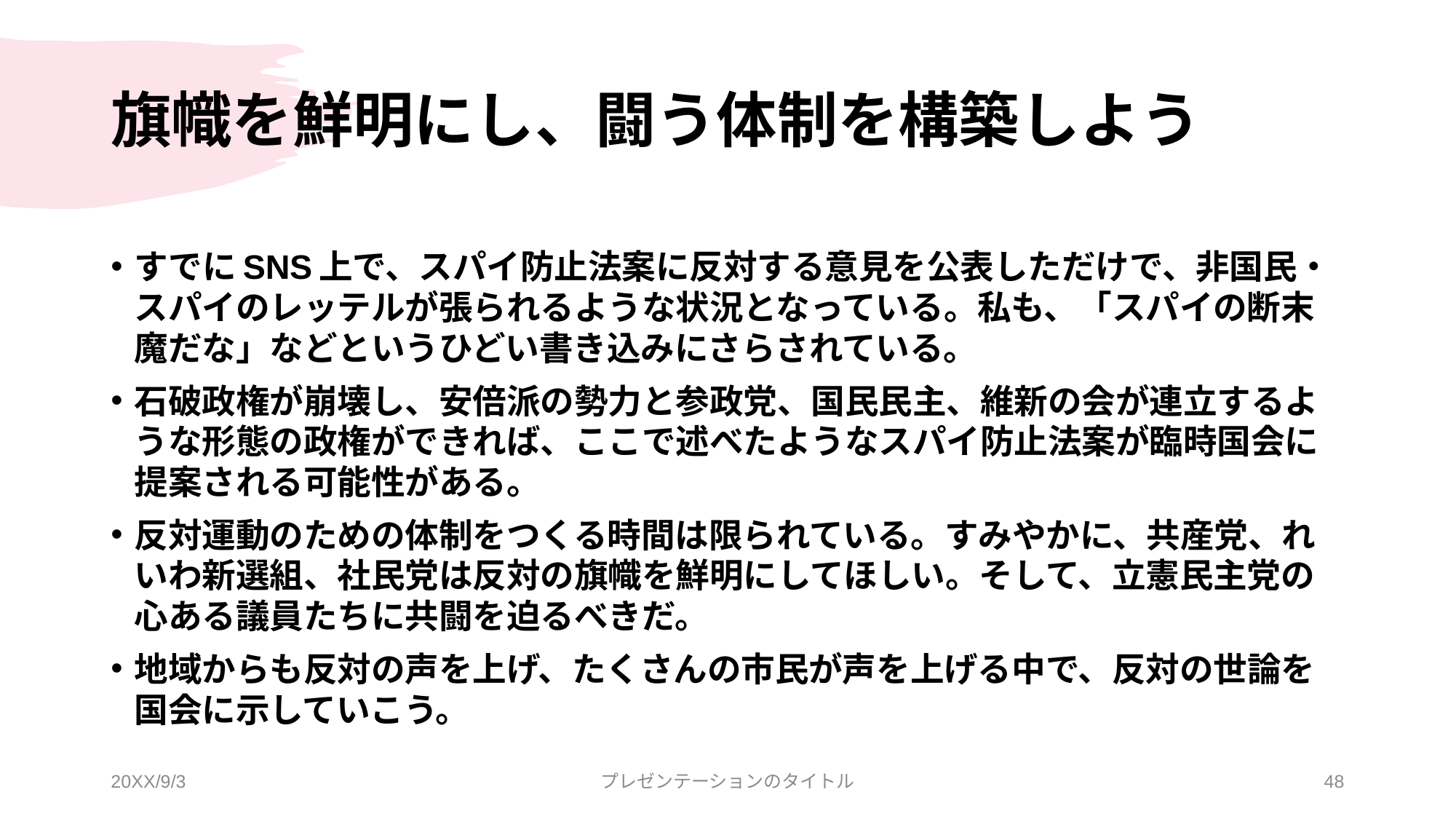

# 旗幟を鮮明にし、闘う体制を構築しよう
すでにSNS上で、スパイ防止法案に反対する意見を公表しただけで、非国民・スパイのレッテルが張られるような状況となっている。私も、「スパイの断末魔だな」などというひどい書き込みにさらされている。
石破政権が崩壊し、安倍派の勢力と参政党、国民民主、維新の会が連立するような形態の政権ができれば、ここで述べたようなスパイ防止法案が臨時国会に提案される可能性がある。
反対運動のための体制をつくる時間は限られている。すみやかに、共産党、れいわ新選組、社民党は反対の旗幟を鮮明にしてほしい。そして、立憲民主党の心ある議員たちに共闘を迫るべきだ。
地域からも反対の声を上げ、たくさんの市民が声を上げる中で、反対の世論を国会に示していこう。

20XX/9/3
プレゼンテーションのタイトル
48